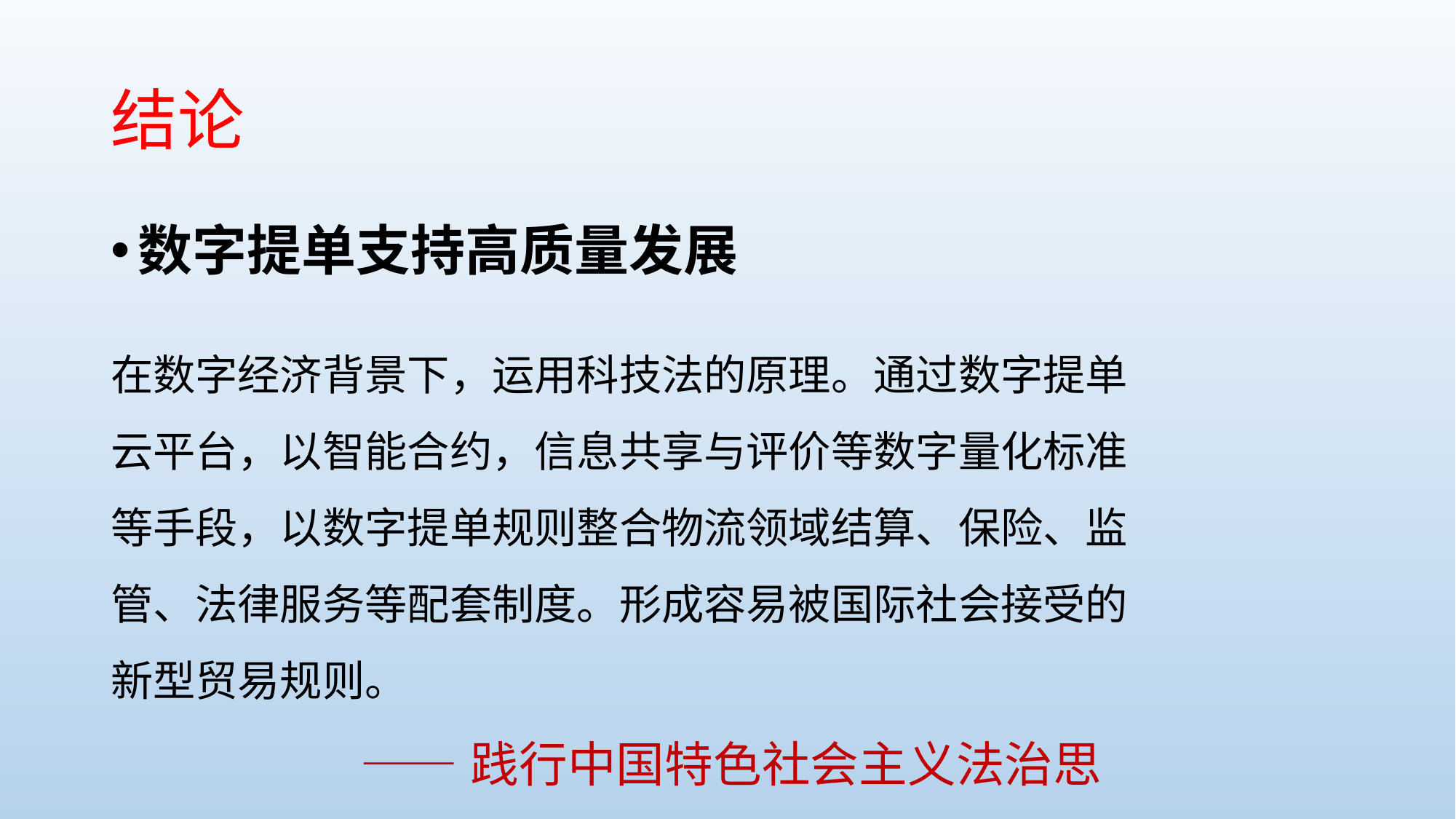

# 结论
数字提单支持高质量发展
在数字经济背景下，运用科技法的原理。通过数字提单云平台，以智能合约，信息共享与评价等数字量化标准等手段，以数字提单规则整合物流领域结算、保险、监管、法律服务等配套制度。形成容易被国际社会接受的新型贸易规则。
                       ——践行中国特色社会主义法治思想